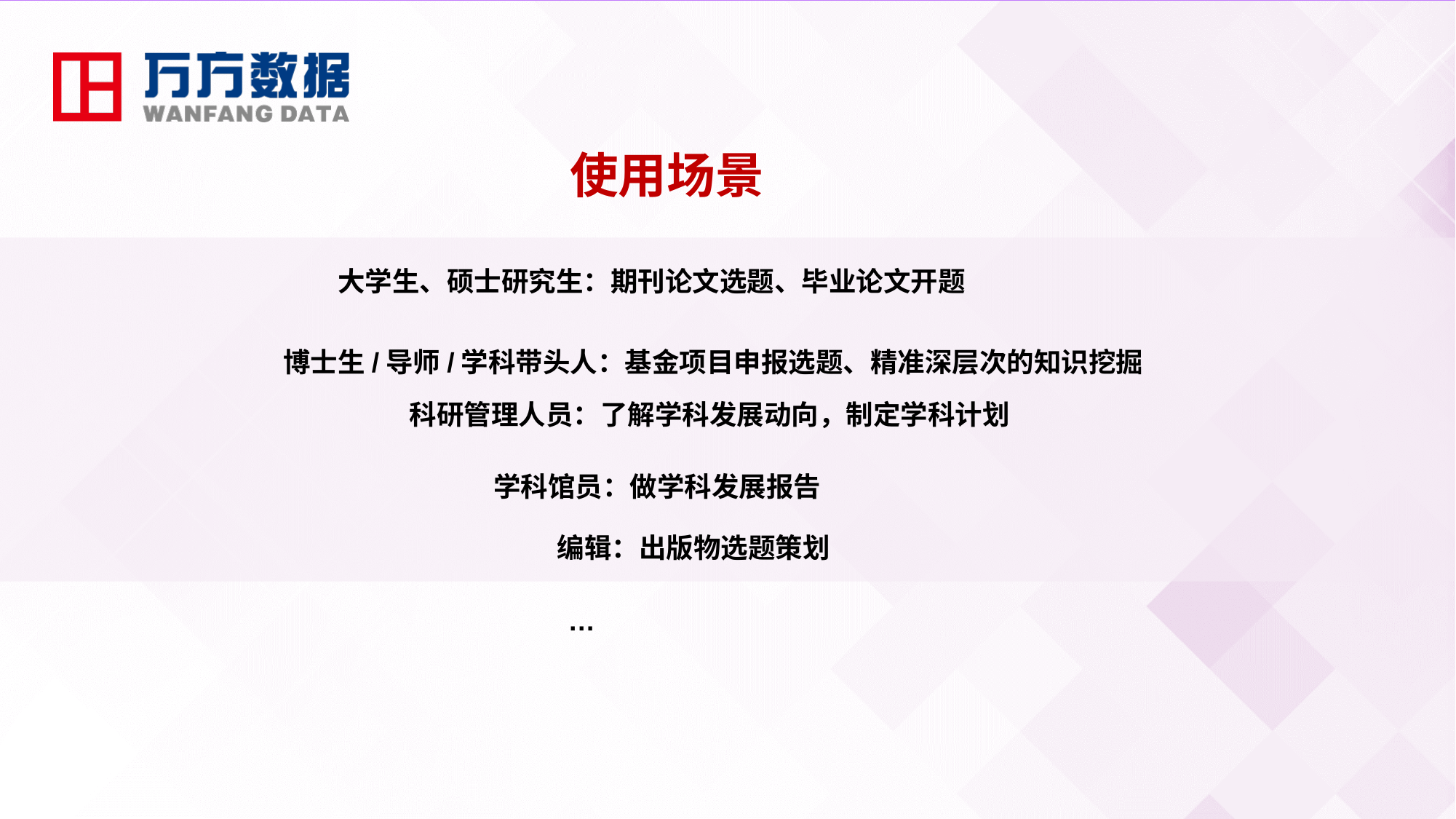

使用场景
大学生、硕士研究生：期刊论文选题、毕业论文开题
博士生/导师/学科带头人：基金项目申报选题、精准深层次的知识挖掘
科研管理人员：了解学科发展动向，制定学科计划
学科馆员：做学科发展报告
编辑：出版物选题策划
…